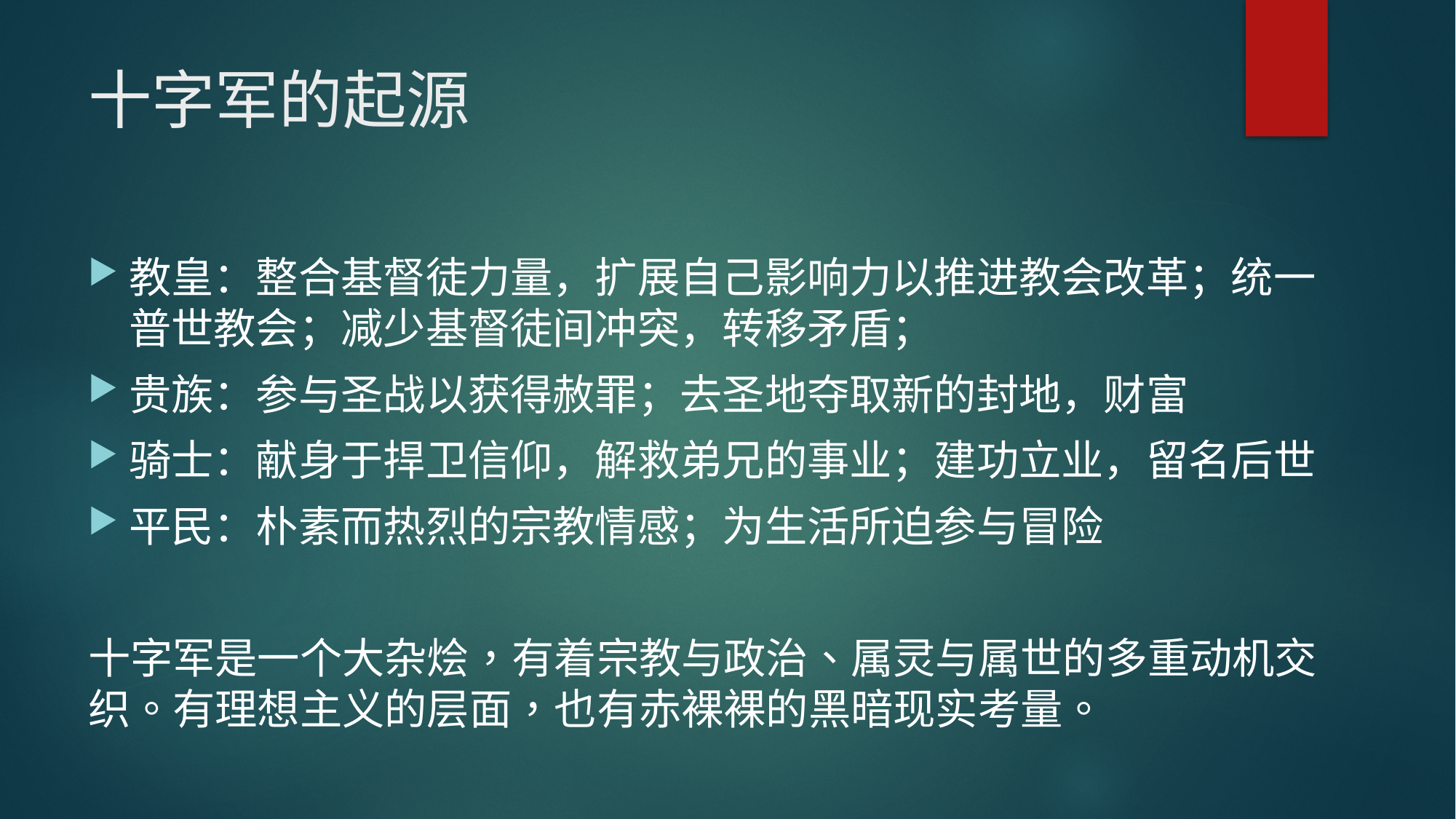

# 十字军的起源
教皇：整合基督徒力量，扩展自己影响力以推进教会改革；统一普世教会；减少基督徒间冲突，转移矛盾；
贵族：参与圣战以获得赦罪；去圣地夺取新的封地，财富
骑士：献身于捍卫信仰，解救弟兄的事业；建功立业，留名后世
平民：朴素而热烈的宗教情感；为生活所迫参与冒险

十字军是一个大杂烩，有着宗教与政治、属灵与属世的多重动机交织。有理想主义的层面，也有赤裸裸的黑暗现实考量。